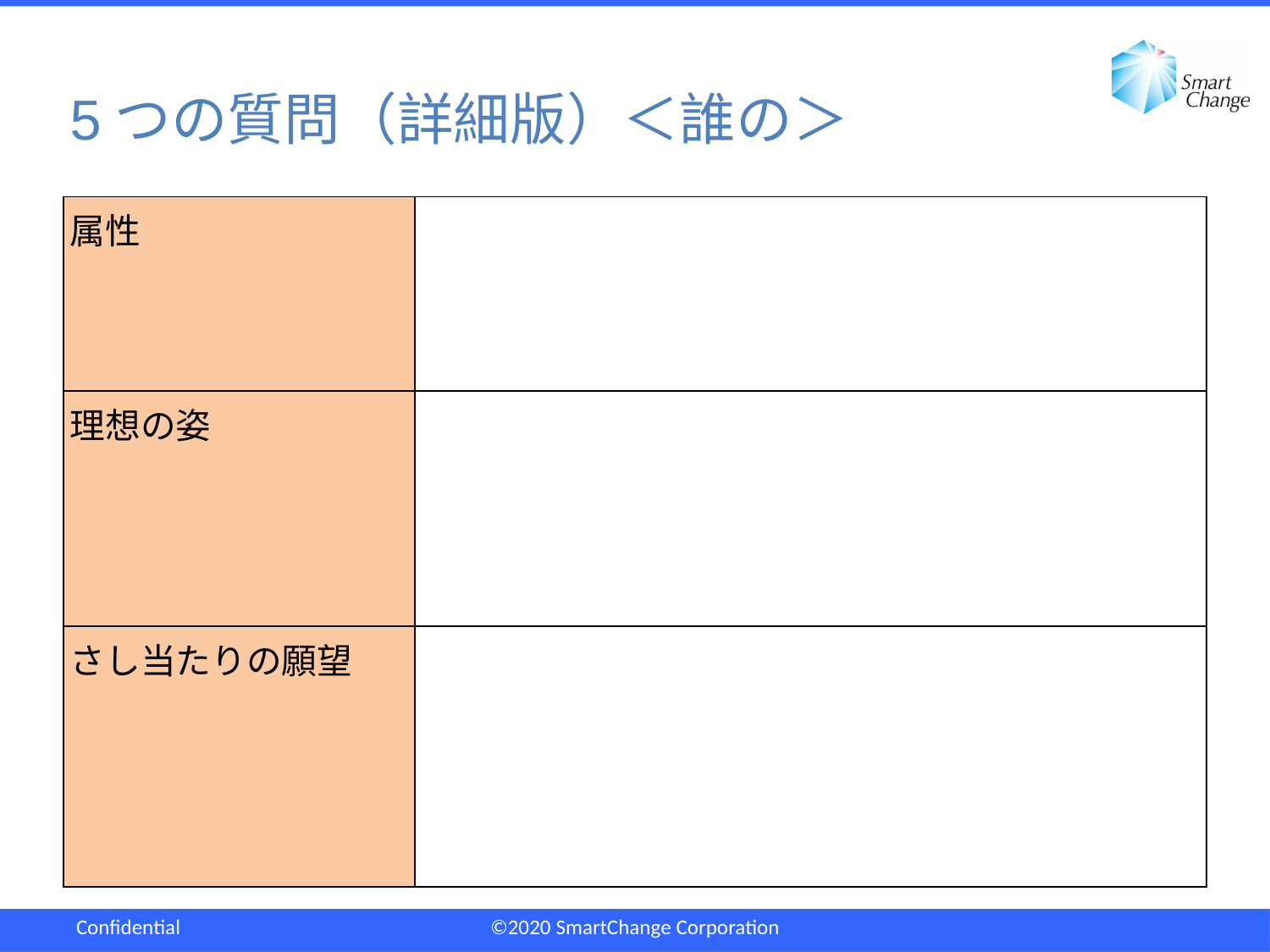

# 5つの質問（詳細版）＜誰の＞
| 属性 |  |
| --- | --- |
| 理想の姿 |  |
| さし当たりの願望 |  |
1